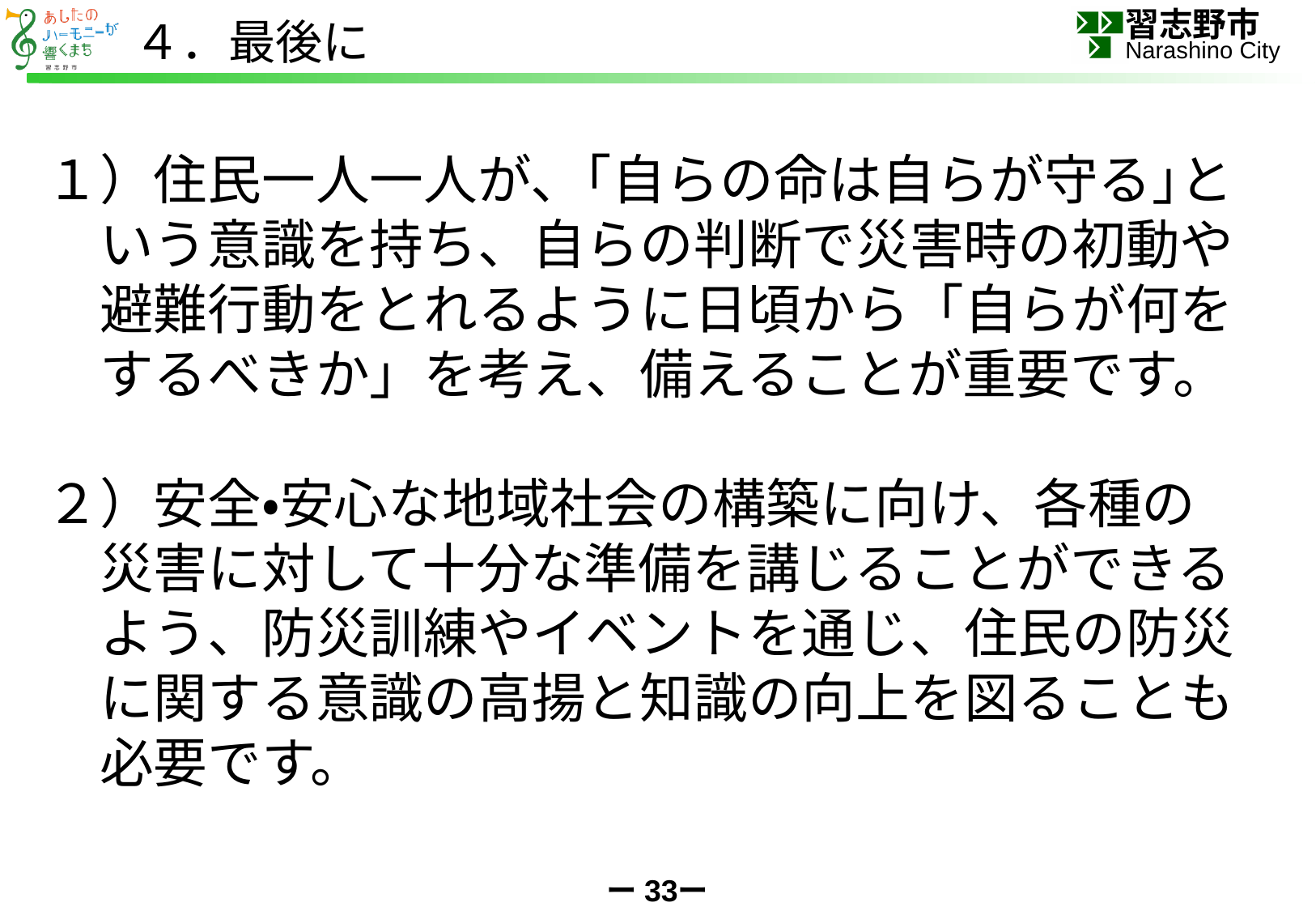

４．最後に
１）住民一人一人が、｢自らの命は自らが守る｣と
　いう意識を持ち、自らの判断で災害時の初動や
　避難行動をとれるように日頃から「自らが何を
　するべきか」を考え、備えることが重要です。

２）安全・安心な地域社会の構築に向け、各種の
　災害に対して十分な準備を講じることができる
　よう、防災訓練やイベントを通じ、住民の防災
　に関する意識の高揚と知識の向上を図ることも
　必要です。
ー33ー